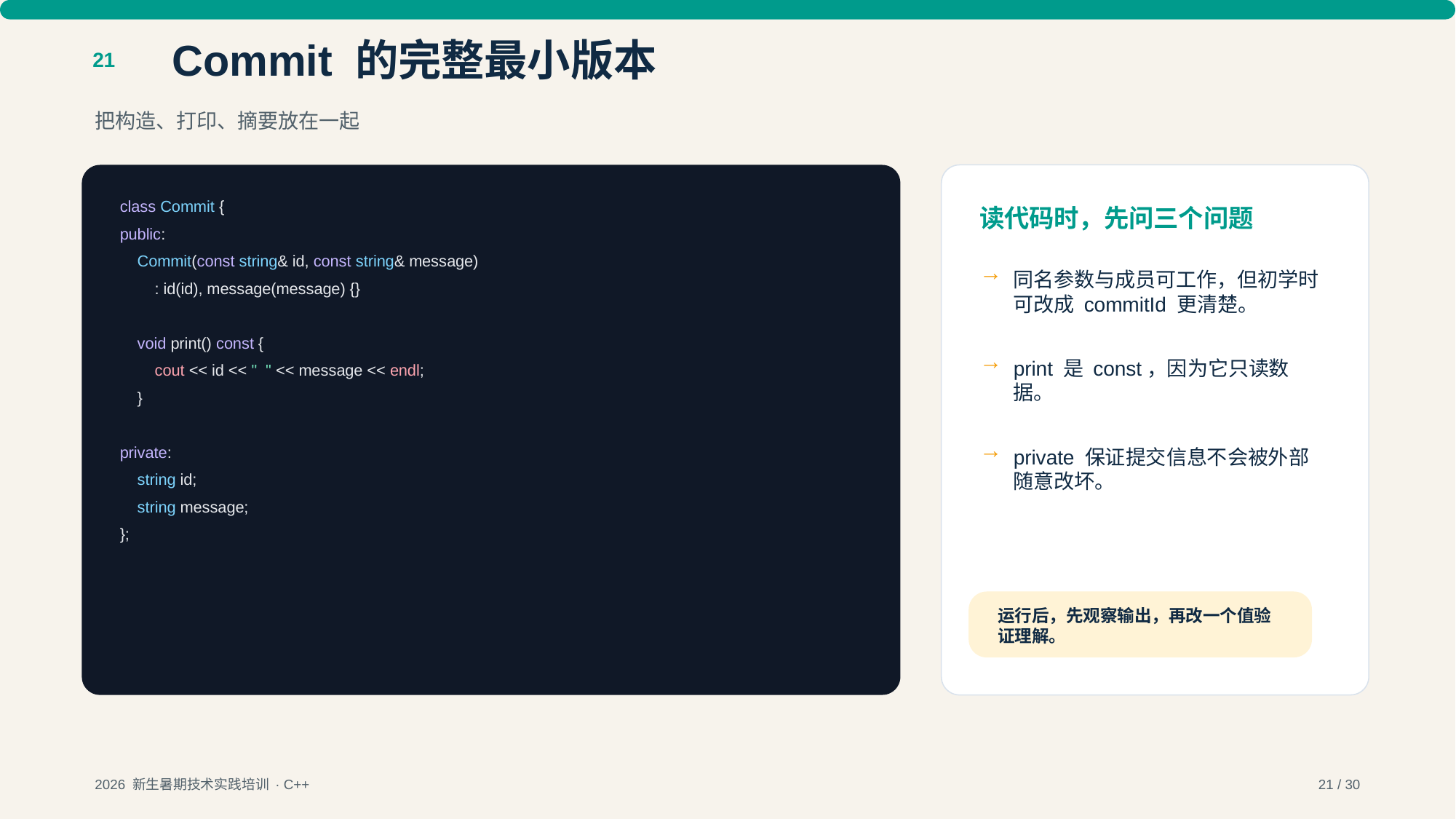

Commit 的完整最小版本
21
把构造、打印、摘要放在一起

class Commit {
读代码时，先问三个问题
public:
    Commit(const string& id, const string& message)
→
同名参数与成员可工作，但初学时可改成 commitId 更清楚。
        : id(id), message(message) {}

    void print() const {
→
print 是 const，因为它只读数据。
        cout << id << "  " << message << endl;
    }

→
private 保证提交信息不会被外部随意改坏。
private:
    string id;
    string message;
};

运行后，先观察输出，再改一个值验证理解。
2026 新生暑期技术实践培训 · C++
21 / 30